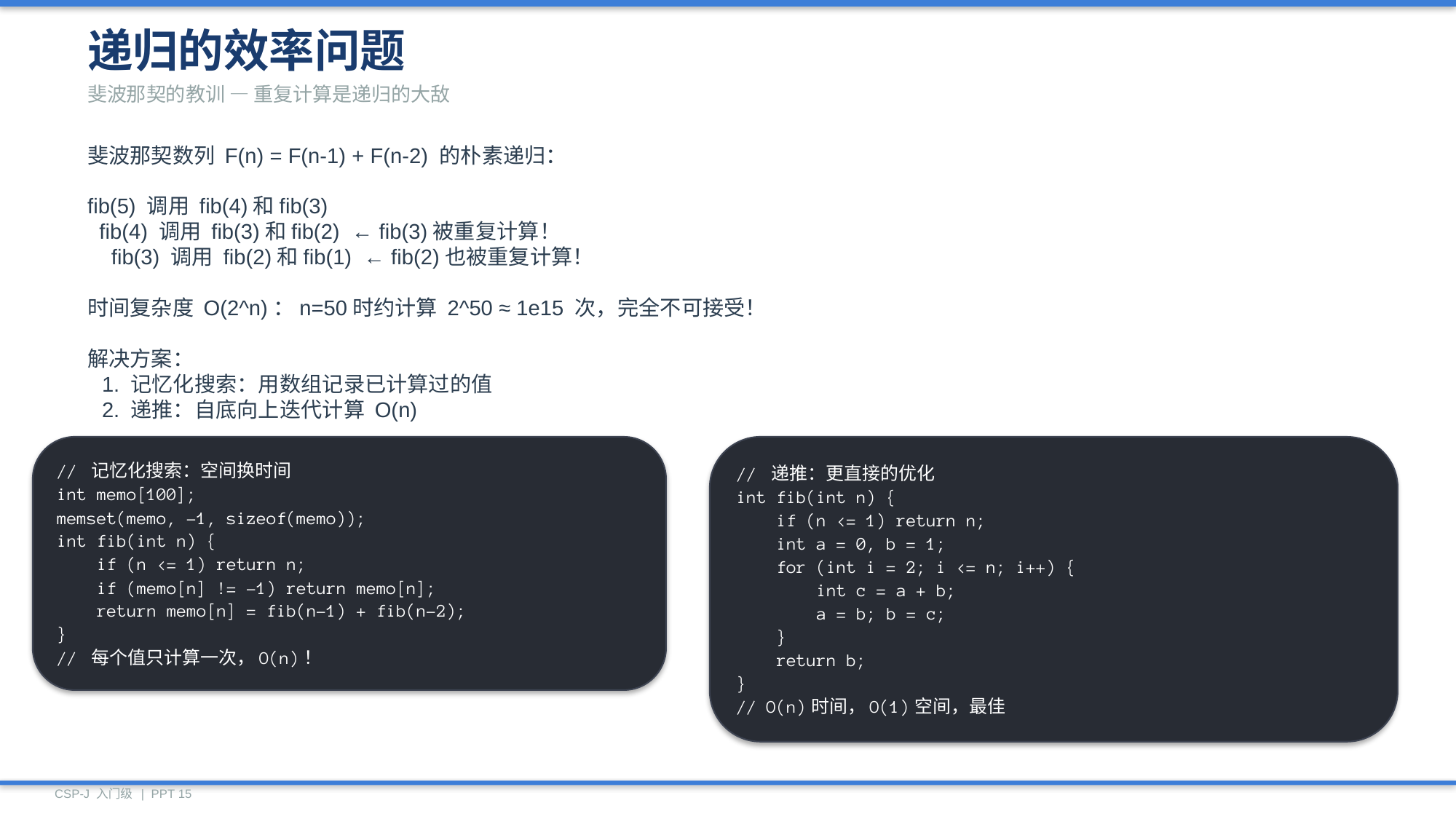

递归的效率问题
斐波那契的教训 — 重复计算是递归的大敌
斐波那契数列 F(n) = F(n-1) + F(n-2) 的朴素递归：
fib(5) 调用 fib(4)和fib(3)
  fib(4) 调用 fib(3)和fib(2)  ← fib(3)被重复计算！
    fib(3) 调用 fib(2)和fib(1)  ← fib(2)也被重复计算！
时间复杂度 O(2^n)：n=50时约计算 2^50 ≈ 1e15 次，完全不可接受！
解决方案：
  1. 记忆化搜索：用数组记录已计算过的值
  2. 递推：自底向上迭代计算 O(n)
// 记忆化搜索：空间换时间
int memo[100];
memset(memo, -1, sizeof(memo));
int fib(int n) {
    if (n <= 1) return n;
    if (memo[n] != -1) return memo[n];
    return memo[n] = fib(n-1) + fib(n-2);
}
// 每个值只计算一次，O(n)！
// 递推：更直接的优化
int fib(int n) {
    if (n <= 1) return n;
    int a = 0, b = 1;
    for (int i = 2; i <= n; i++) {
        int c = a + b;
        a = b; b = c;
    }
    return b;
}
// O(n)时间，O(1)空间，最佳

CSP-J 入门级  |  PPT 15